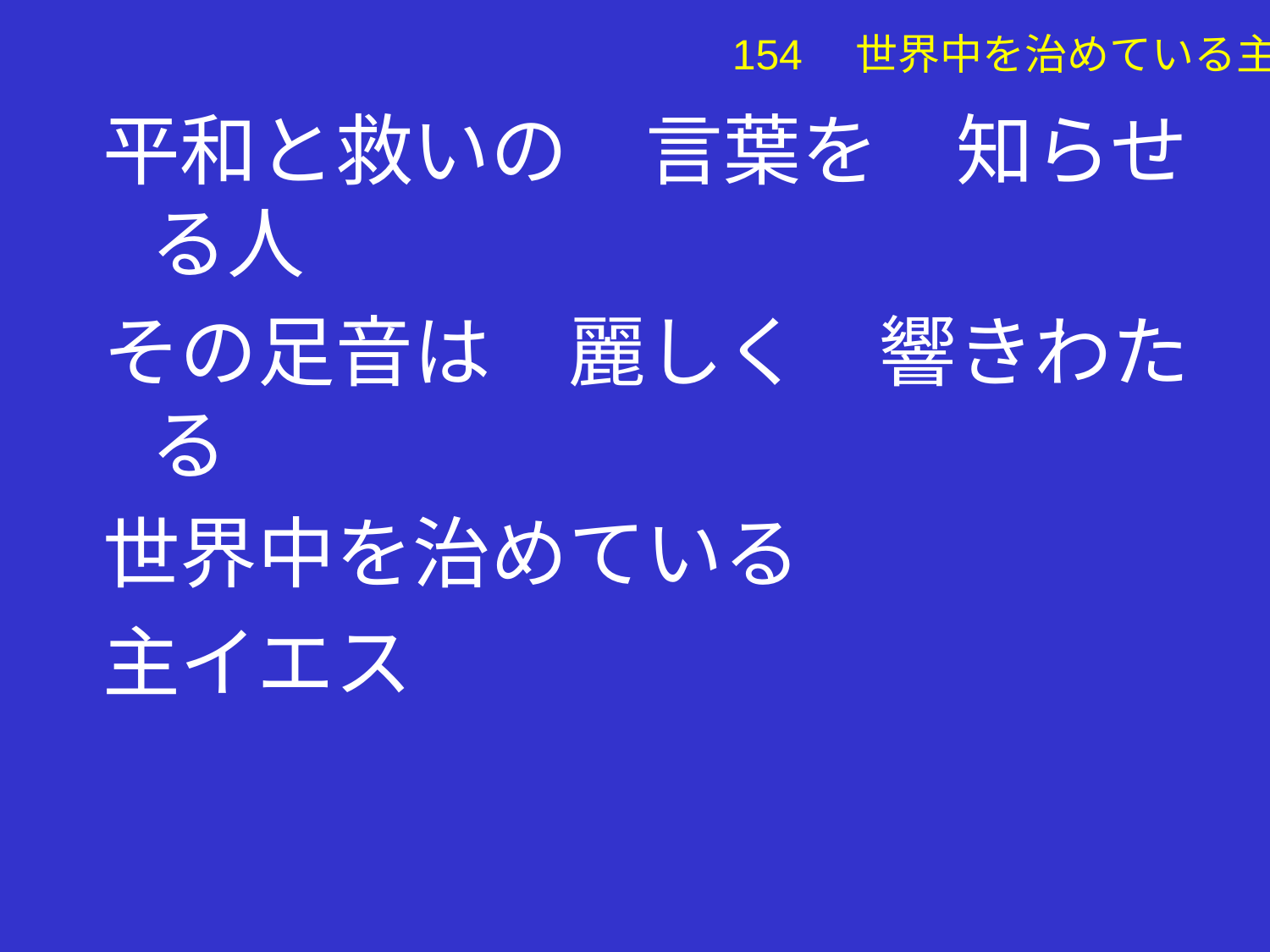

平和と救いの　言葉を　知らせる人
その足音は　麗しく　響きわたる
世界中を治めている
主イエス
# 154　世界中を治めている主